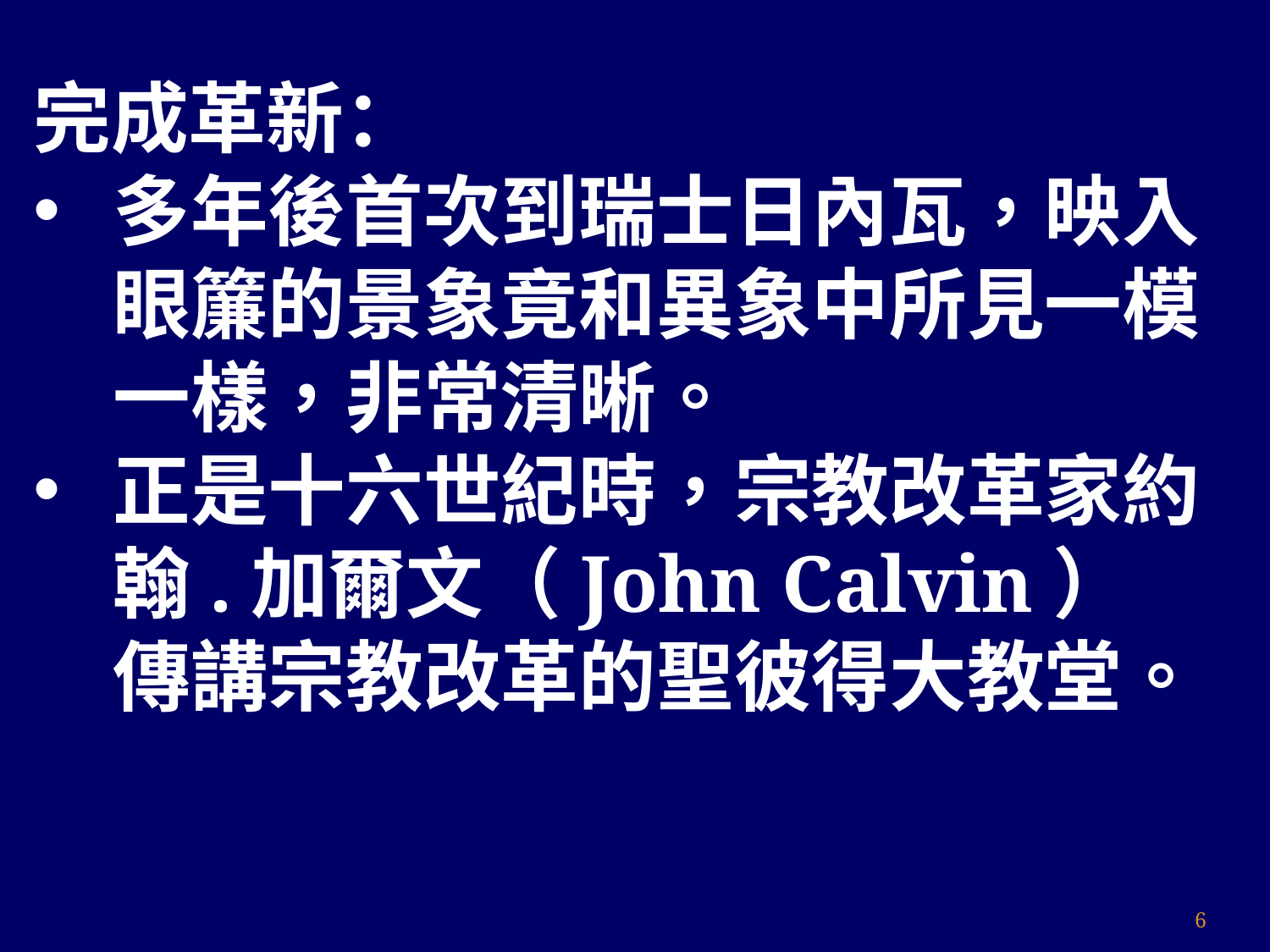

完成革新：
多年後首次到瑞士日內瓦，映入眼簾的景象竟和異象中所見一模一樣，非常清晰。
正是十六世紀時，宗教改革家約翰.加爾文（John Calvin）傳講宗教改革的聖彼得大教堂。
6